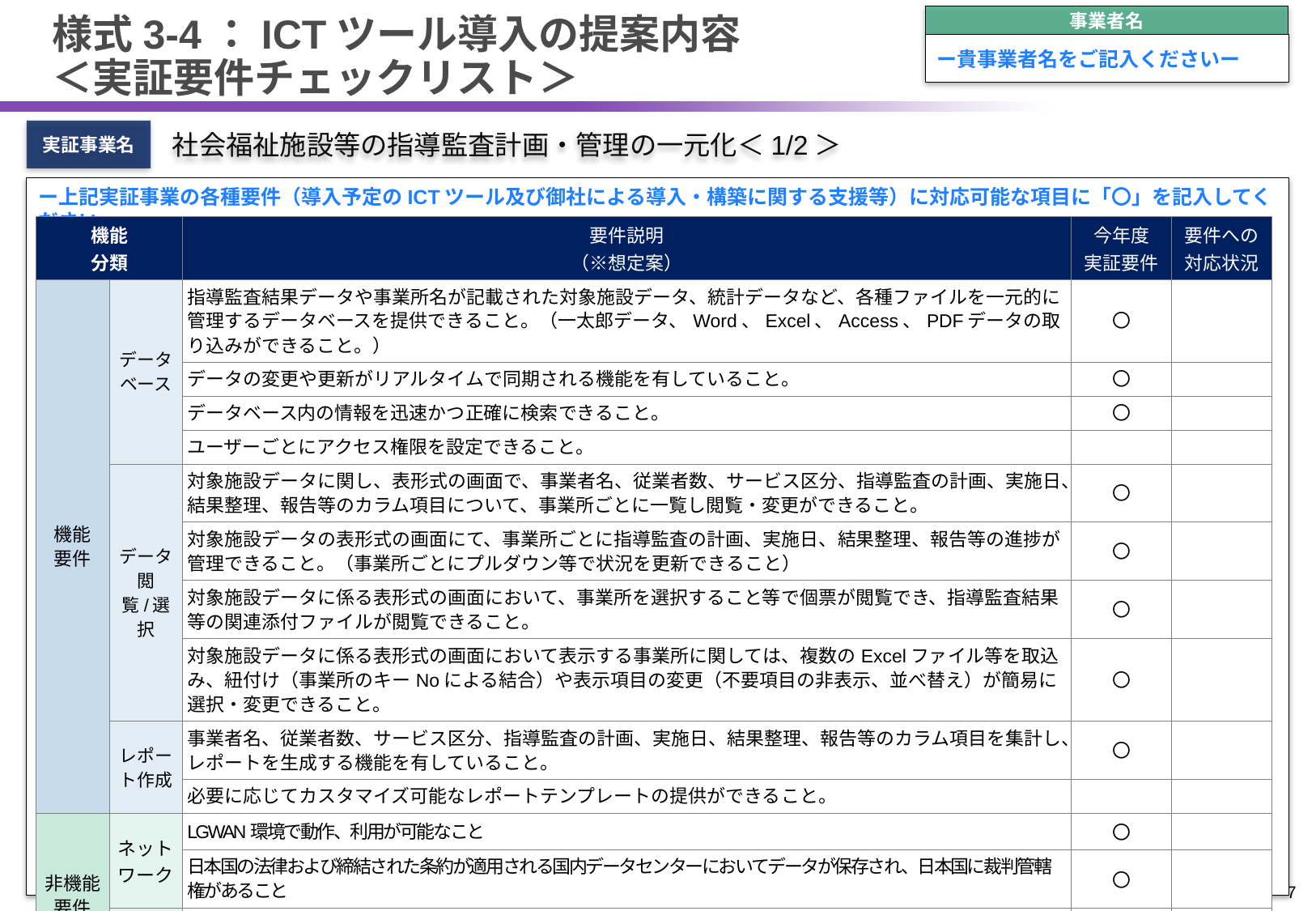

事業者名
ー貴事業者名をご記入くださいー
# 様式3-4：ICTツール導入の提案内容 ＜実証要件チェックリスト＞
実証事業名
社会福祉施設等の指導監査計画・管理の一元化＜1/2＞
ー上記実証事業の各種要件（導入予定のICTツール及び御社による導入・構築に関する支援等）に対応可能な項目に「〇」を記入してくださいー
| 機能 分類 |  | 要件説明 （※想定案） | 今年度 実証要件 | 要件への 対応状況 |
| --- | --- | --- | --- | --- |
| 機能 要件 | データ ベース | 指導監査結果データや事業所名が記載された対象施設データ、統計データなど、各種ファイルを一元的に管理するデータベースを提供できること。（一太郎データ、Word、Excel、Access、PDFデータの取り込みができること。） | 〇 |  |
|  |  | データの変更や更新がリアルタイムで同期される機能を有していること。 | 〇 |  |
|  |  | データベース内の情報を迅速かつ正確に検索できること。 | 〇 |  |
|  |  | ユーザーごとにアクセス権限を設定できること。 |  |  |
|  | データ閲覧/選択 | 対象施設データに関し、表形式の画面で、事業者名、従業者数、サービス区分、指導監査の計画、実施日、結果整理、報告等のカラム項目について、事業所ごとに一覧し閲覧・変更ができること。 | 〇 |  |
|  |  | 対象施設データの表形式の画面にて、事業所ごとに指導監査の計画、実施日、結果整理、報告等の進捗が管理できること。（事業所ごとにプルダウン等で状況を更新できること） | 〇 |  |
|  |  | 対象施設データに係る表形式の画面において、事業所を選択すること等で個票が閲覧でき、指導監査結果等の関連添付ファイルが閲覧できること。 | 〇 |  |
|  |  | 対象施設データに係る表形式の画面において表示する事業所に関しては、複数のExcelファイル等を取込み、紐付け（事業所のキーNoによる結合）や表示項目の変更（不要項目の非表示、並べ替え）が簡易に選択・変更できること。 | 〇 |  |
|  | レポート作成 | 事業者名、従業者数、サービス区分、指導監査の計画、実施日、結果整理、報告等のカラム項目を集計し、レポートを生成する機能を有していること。 | 〇 |  |
|  |  | 必要に応じてカスタマイズ可能なレポートテンプレートの提供ができること。 |  |  |
| 非機能要件 | ネットワーク | LGWAN環境で動作、利用が可能なこと | 〇 |  |
|  |  | 日本国の法律および締結された条約が適用される国内データセンターにおいてデータが保存され、日本国に裁判管轄権があること | 〇 |  |
|  | セキュリティ | 本県のセキュリティポリシーやISO27001等に準拠した対応が実施されていること（詳細は別途協議を想定） |  |  |
|  |  | 通信経路は暗号化されること。 | 〇 |  |